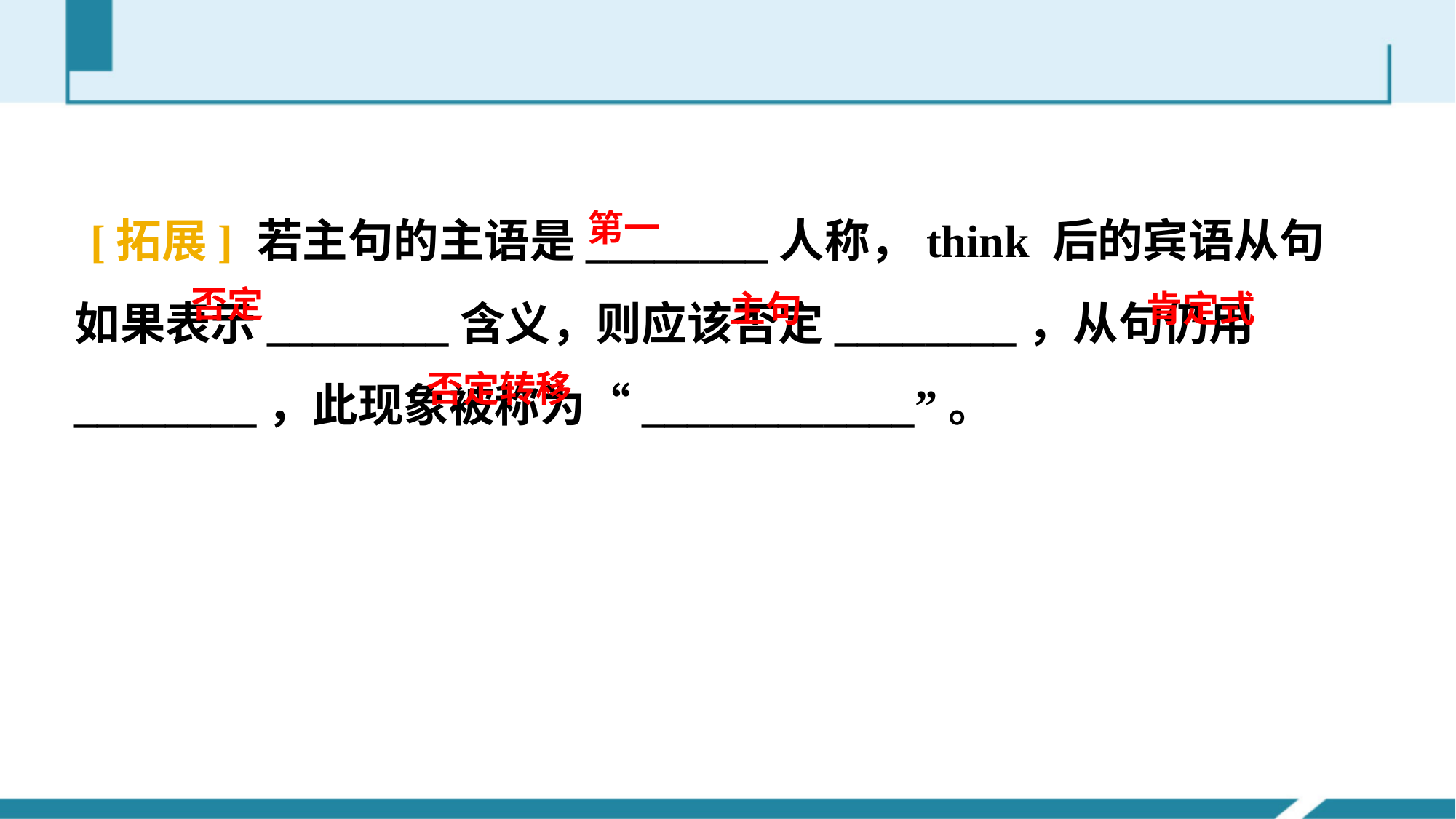

[拓展] 若主句的主语是________人称，think 后的宾语从句如果表示________含义，则应该否定________，从句仍用________，此现象被称为“____________”。
第一
否定
主句
肯定式
否定转移